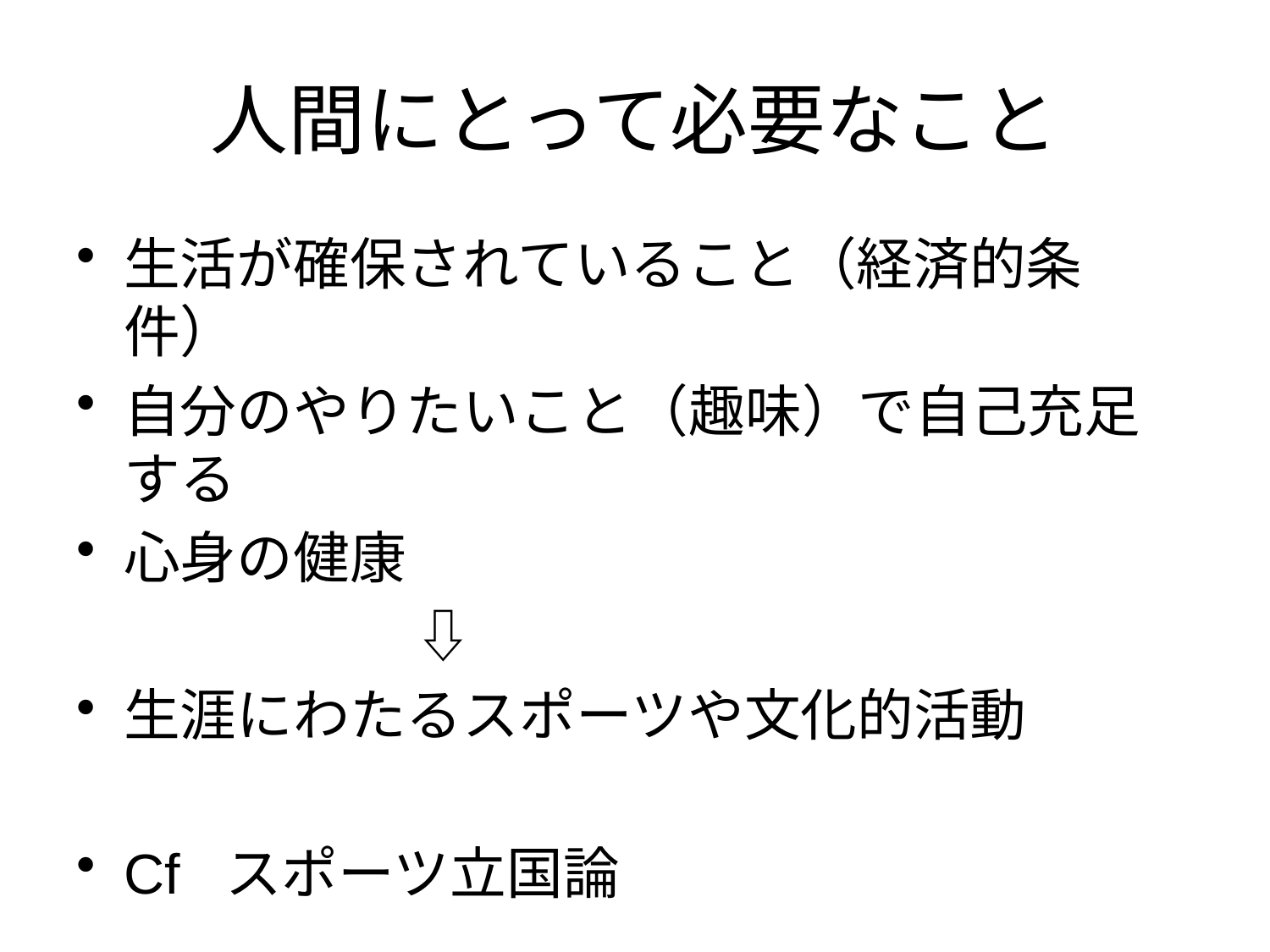

# 人間にとって必要なこと
生活が確保されていること（経済的条件）
自分のやりたいこと（趣味）で自己充足する
心身の健康
　　　　　　⇩
生涯にわたるスポーツや文化的活動

Cf  スポーツ立国論